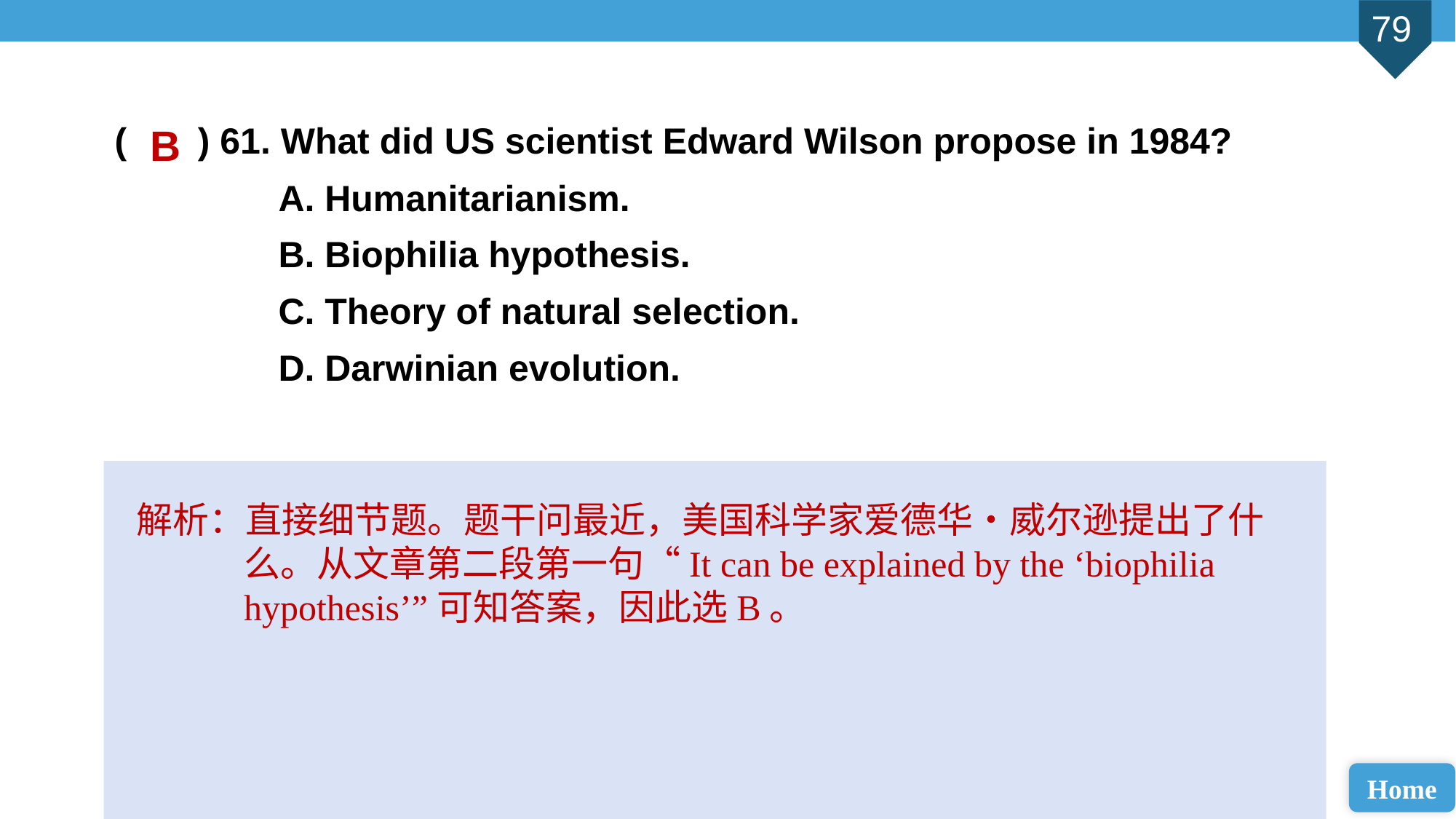

(       ) 61. What did US scientist Edward Wilson propose in 1984?
A. Humanitarianism.
B. Biophilia hypothesis.
C. Theory of natural selection.
D. Darwinian evolution.
B

解析：直接细节题。题干问最近，美国科学家爱德华•威尔逊提出了什么。从文章第二段第一句“It can be explained by the ‘biophilia hypothesis’”可知答案，因此选B。